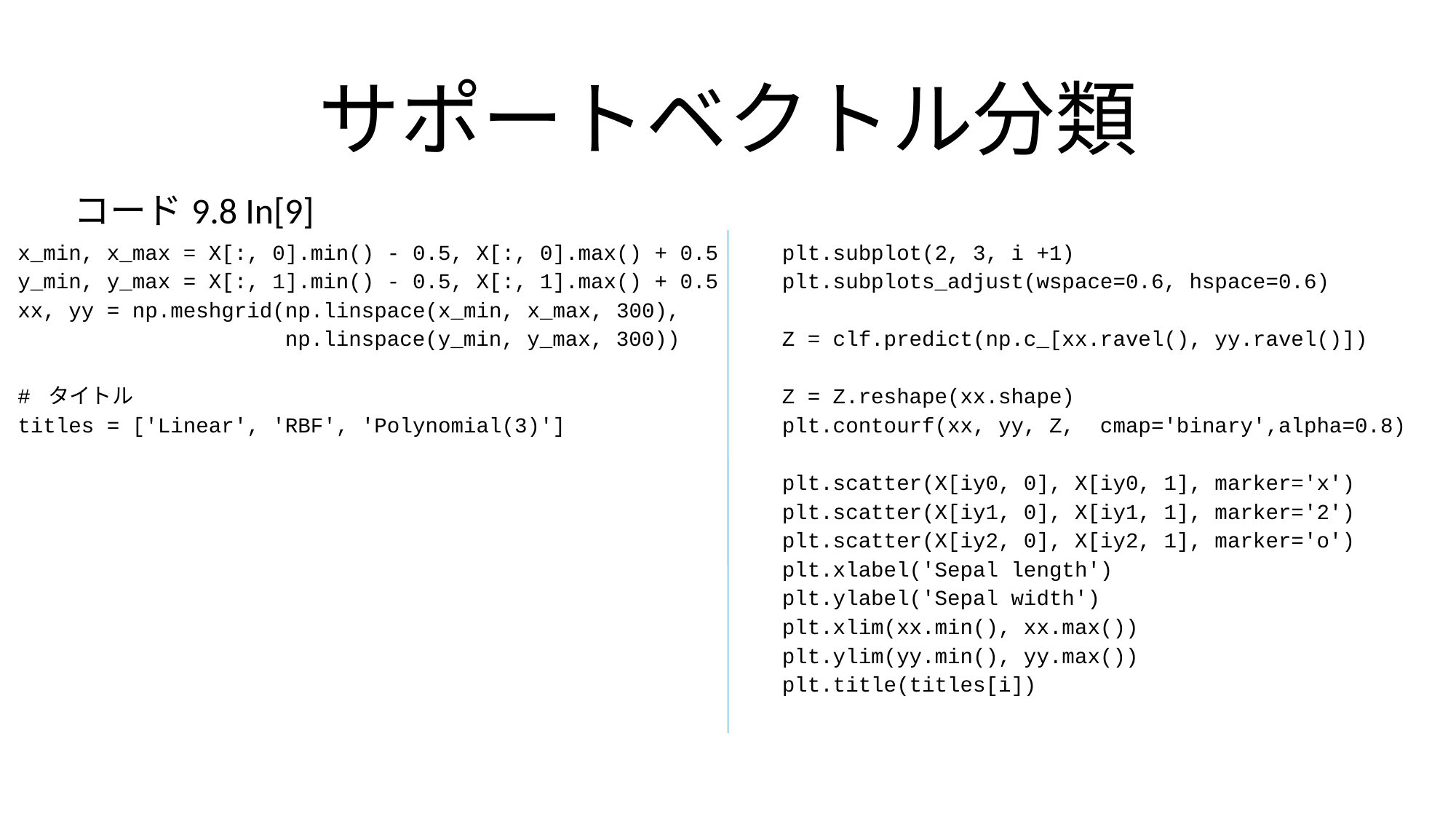

# サポートベクトル分類
コード9.8 In[9]
x_min, x_max = X[:, 0].min() - 0.5, X[:, 0].max() + 0.5
y_min, y_max = X[:, 1].min() - 0.5, X[:, 1].max() + 0.5
xx, yy = np.meshgrid(np.linspace(x_min, x_max, 300),
                     np.linspace(y_min, y_max, 300))

# タイトル
titles = ['Linear', 'RBF', 'Polynomial(3)']

for i, clf in enumerate((svc_lin, svc_rbf, svc_poly)):
    plt.subplot(2, 3, i +1)
    plt.subplots_adjust(wspace=0.6, hspace=0.6)

    Z = clf.predict(np.c_[xx.ravel(), yy.ravel()])

    Z = Z.reshape(xx.shape)
    plt.contourf(xx, yy, Z,  cmap='binary',alpha=0.8)

    plt.scatter(X[iy0, 0], X[iy0, 1], marker='x')
    plt.scatter(X[iy1, 0], X[iy1, 1], marker='2')
    plt.scatter(X[iy2, 0], X[iy2, 1], marker='o')
    plt.xlabel('Sepal length')
    plt.ylabel('Sepal width')
    plt.xlim(xx.min(), xx.max())
    plt.ylim(yy.min(), yy.max())
    plt.title(titles[i])